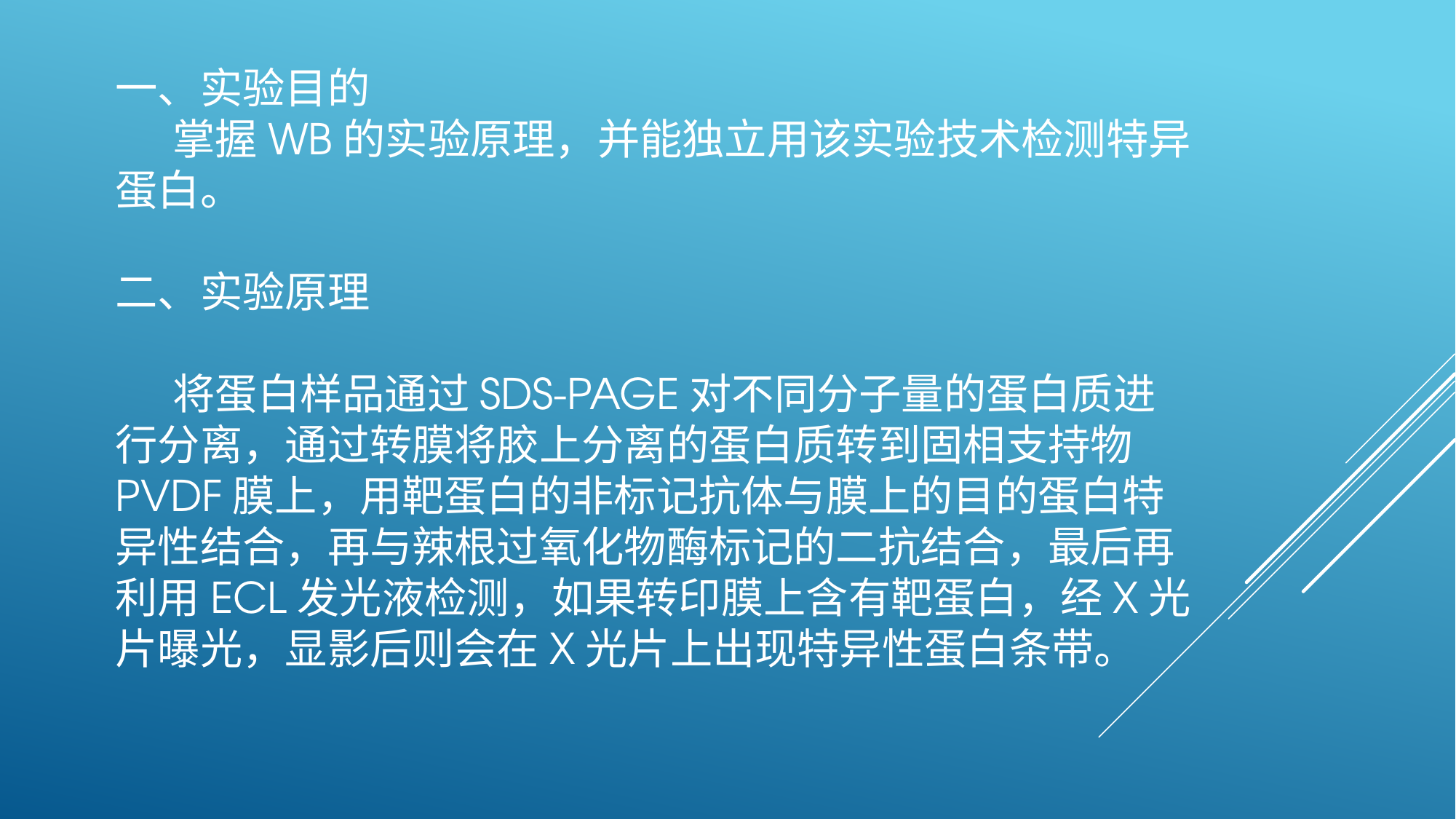

一、实验目的
     掌握WB的实验原理，并能独立用该实验技术检测特异蛋白。

二、实验原理

     将蛋白样品通过SDS-PAGE对不同分子量的蛋白质进行分离，通过转膜将胶上分离的蛋白质转到固相支持物PVDF膜上，用靶蛋白的非标记抗体与膜上的目的蛋白特异性结合，再与辣根过氧化物酶标记的二抗结合，最后再利用ECL发光液检测，如果转印膜上含有靶蛋白，经X光片曝光，显影后则会在X光片上出现特异性蛋白条带。